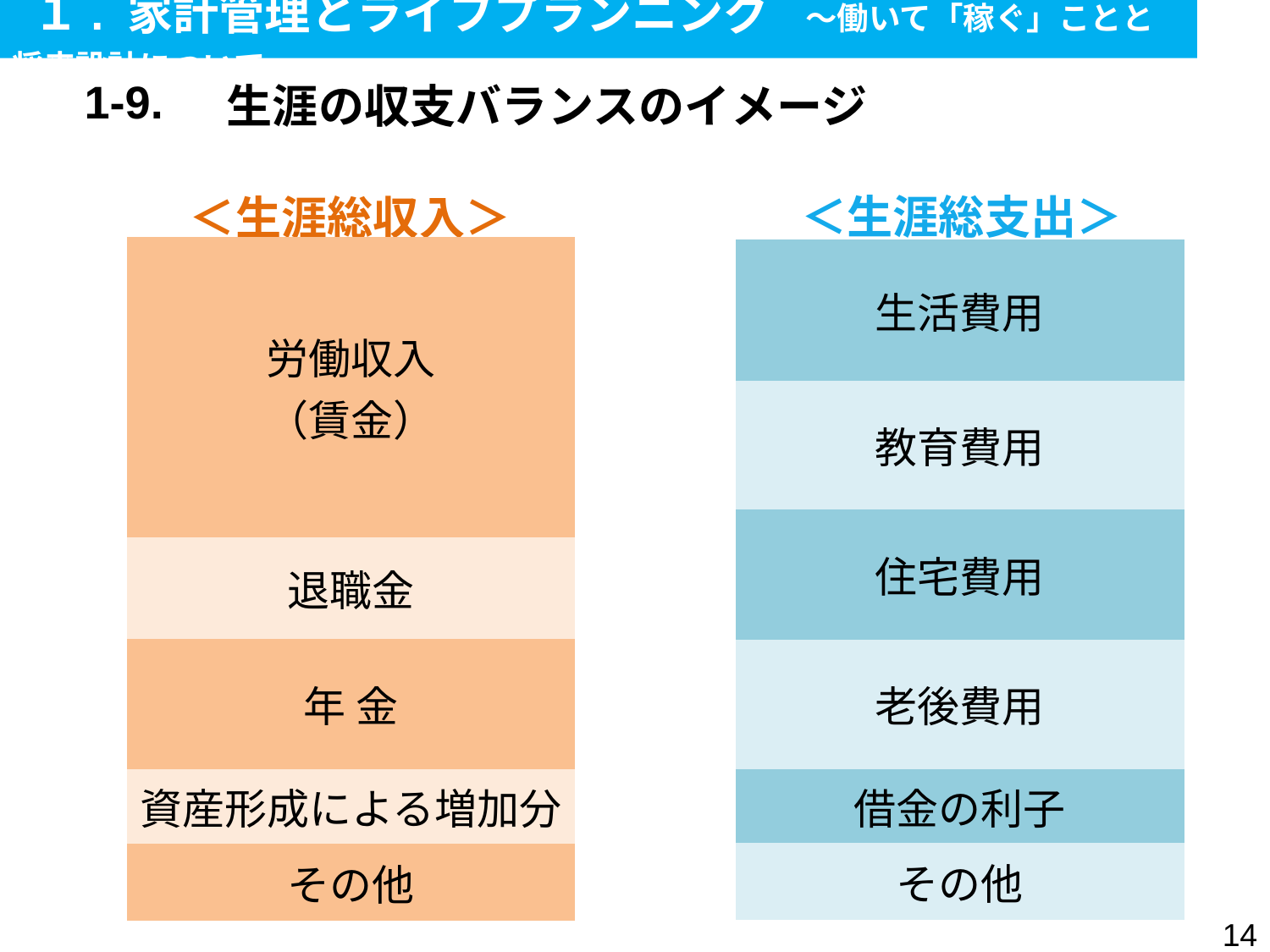

１. 家計管理とライフプランニング　～働いて「稼ぐ」ことと将来設計について
| 1-9. | 生涯の収支バランスのイメージ |
| --- | --- |
＜生涯総支出＞
＜生涯総収入＞

| 労働収入 （賃金） |
| --- |
| 退職金 |
| 年 金 |
| 資産形成による増加分 |
| その他 |
| 生活費用 |
| --- |
| 教育費用 |
| 住宅費用 |
| 老後費用 |
| 借金の利子 |
| その他 |
14